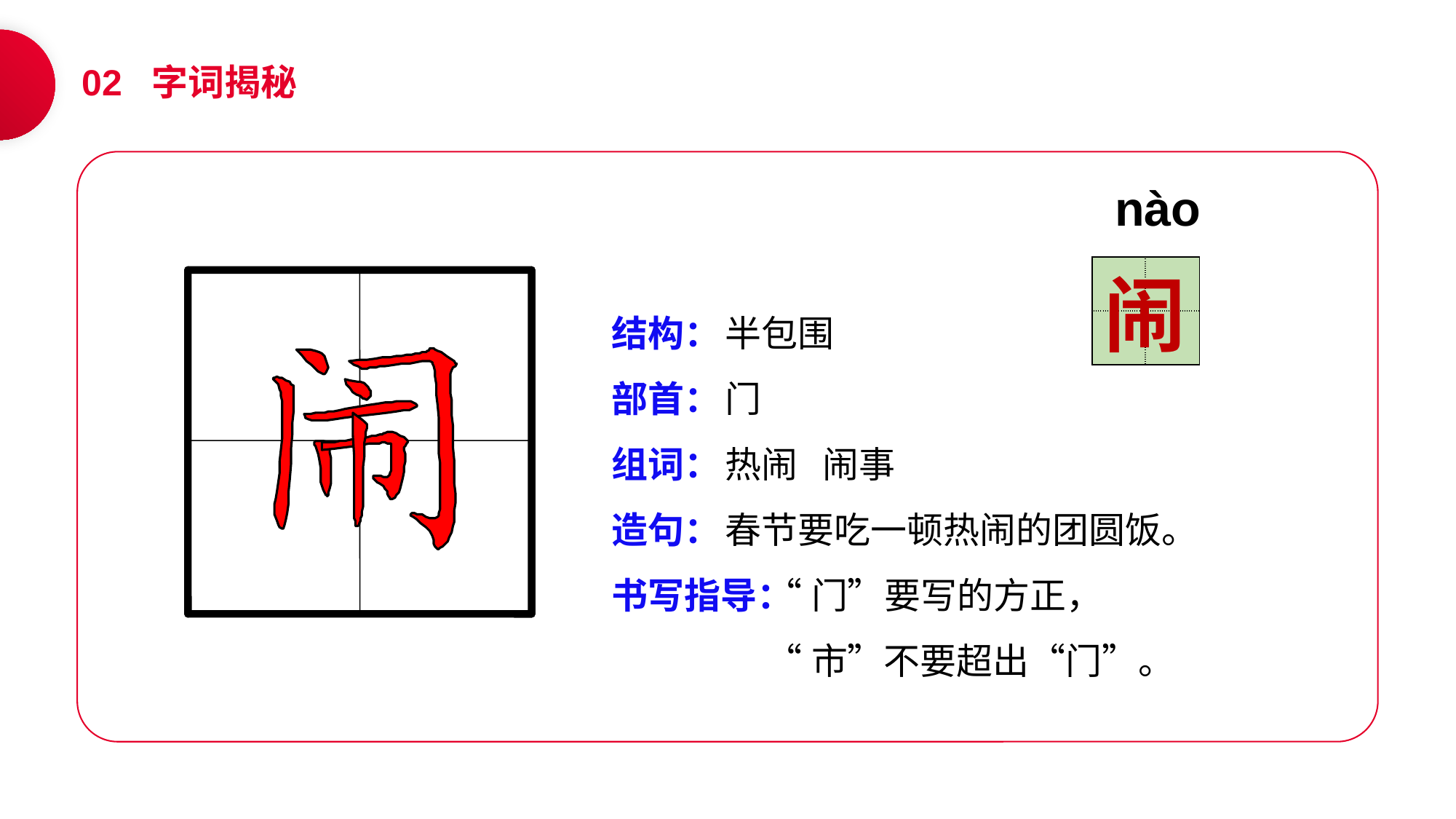

02  字词揭秘
nào
|  |  |
| --- | --- |
|  |  |
闹

结构：
部首：
组词：
造句：
书写指导：
半包围
门
热闹   闹事
春节要吃一顿热闹的团圆饭。
     “门”要写的方正，
     “市”不要超出“门”。